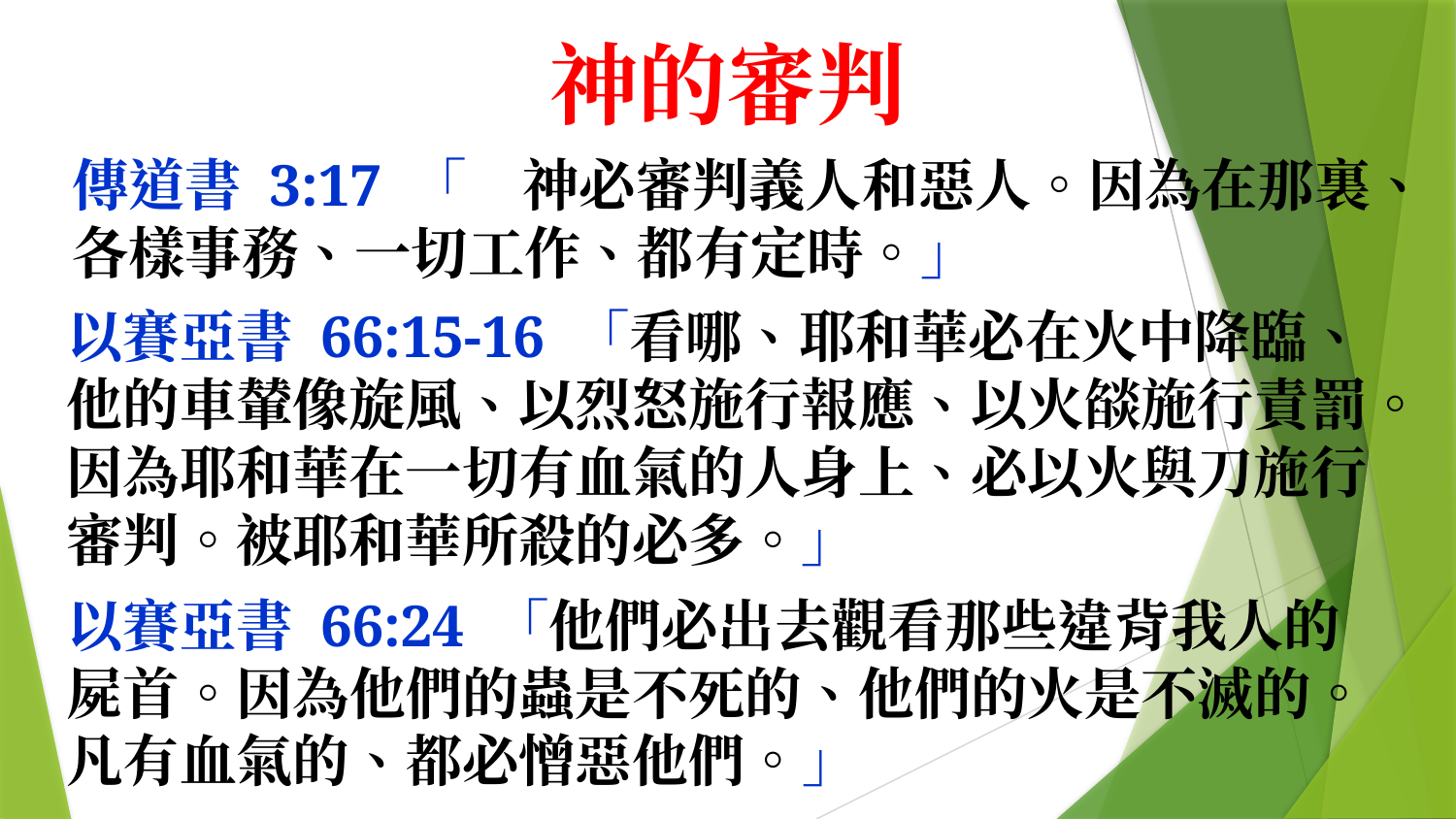

神的審判
傳道書 3:17 「　神必審判義人和惡人。因為在那裏、各樣事務、一切工作、都有定時。」
以賽亞書 66:15-16 「看哪、耶和華必在火中降臨、他的車輦像旋風、以烈怒施行報應、以火燄施行責罰。因為耶和華在一切有血氣的人身上、必以火與刀施行審判。被耶和華所殺的必多。」
以賽亞書 66:24 「他們必出去觀看那些違背我人的屍首。因為他們的蟲是不死的、他們的火是不滅的。凡有血氣的、都必憎惡他們。」